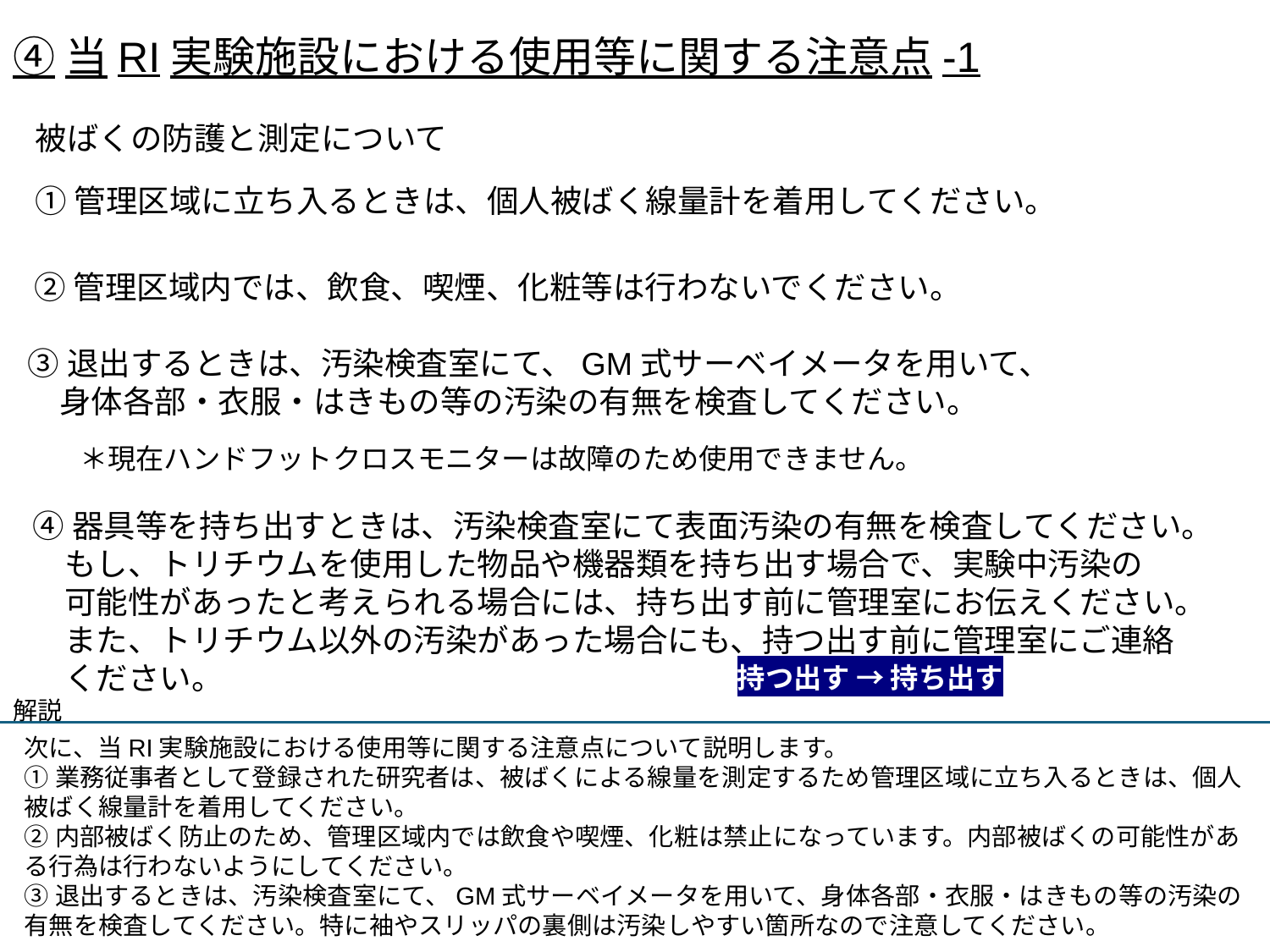

④当RI実験施設における使用等に関する注意点-1
被ばくの防護と測定について
①管理区域に立ち入るときは、個人被ばく線量計を着用してください。
②管理区域内では、飲食、喫煙、化粧等は行わないでください。
③退出するときは、汚染検査室にて、GM式サーベイメータを用いて、
　身体各部・衣服・はきもの等の汚染の有無を検査してください。
＊現在ハンドフットクロスモニターは故障のため使用できません。
④器具等を持ち出すときは、汚染検査室にて表面汚染の有無を検査してください。
　もし、トリチウムを使用した物品や機器類を持ち出す場合で、実験中汚染の
　可能性があったと考えられる場合には、持ち出す前に管理室にお伝えください。
　また、トリチウム以外の汚染があった場合にも、持つ出す前に管理室にご連絡
　ください。

持つ出す → 持ち出す
解説
次に、当RI実験施設における使用等に関する注意点について説明します。
①業務従事者として登録された研究者は、被ばくによる線量を測定するため管理区域に立ち入るときは、個人被ばく線量計を着用してください。
②内部被ばく防止のため、管理区域内では飲食や喫煙、化粧は禁止になっています。内部被ばくの可能性がある行為は行わないようにしてください。
③退出するときは、汚染検査室にて、GM式サーベイメータを用いて、身体各部・衣服・はきもの等の汚染の有無を検査してください。特に袖やスリッパの裏側は汚染しやすい箇所なので注意してください。